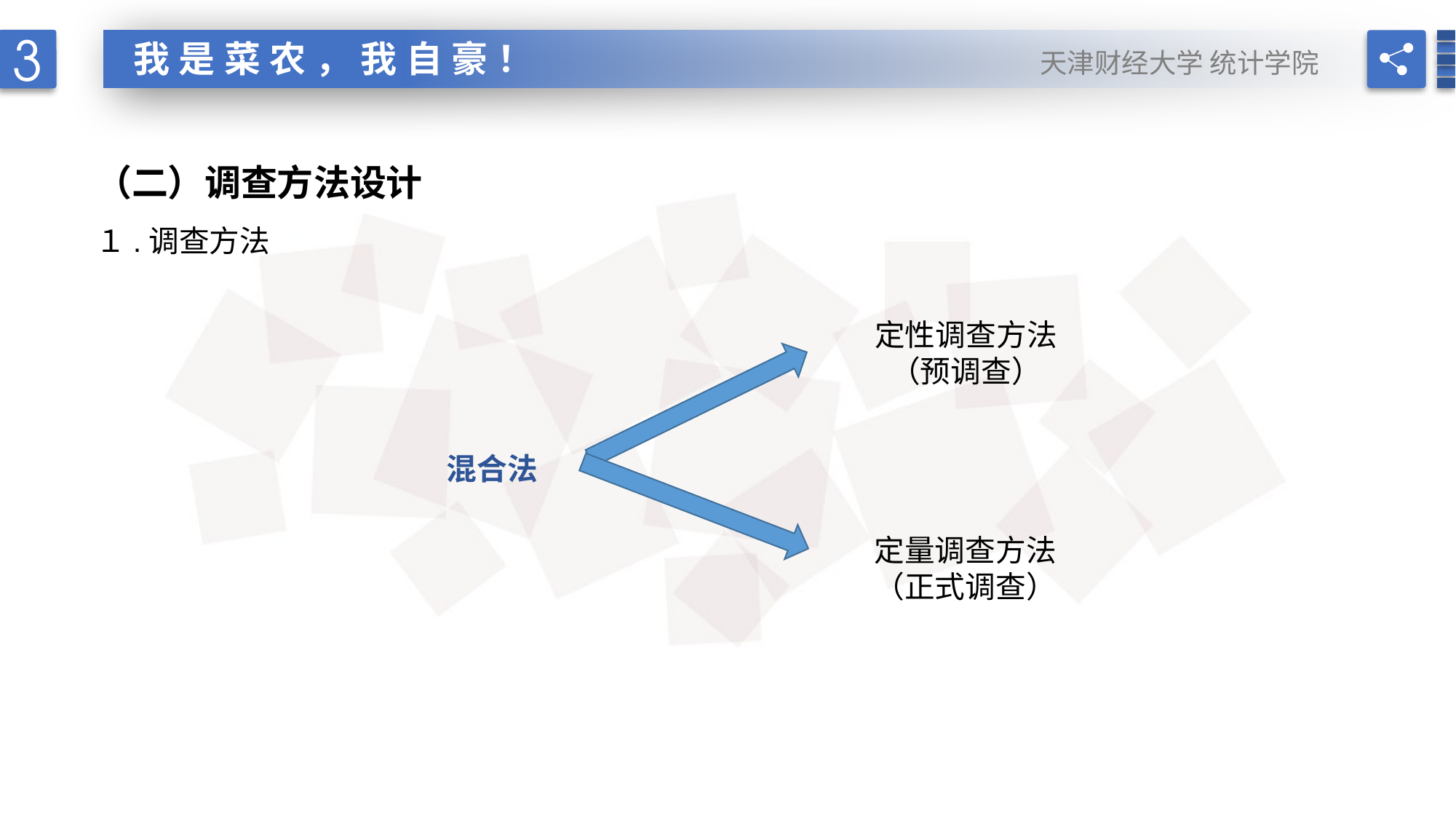

3

天津财经大学 统计学院

我是菜农，我自豪！
（二）调查方法设计
１.调查方法

定性调查方法
（预调查）

混合法
定量调查方法
（正式调查）